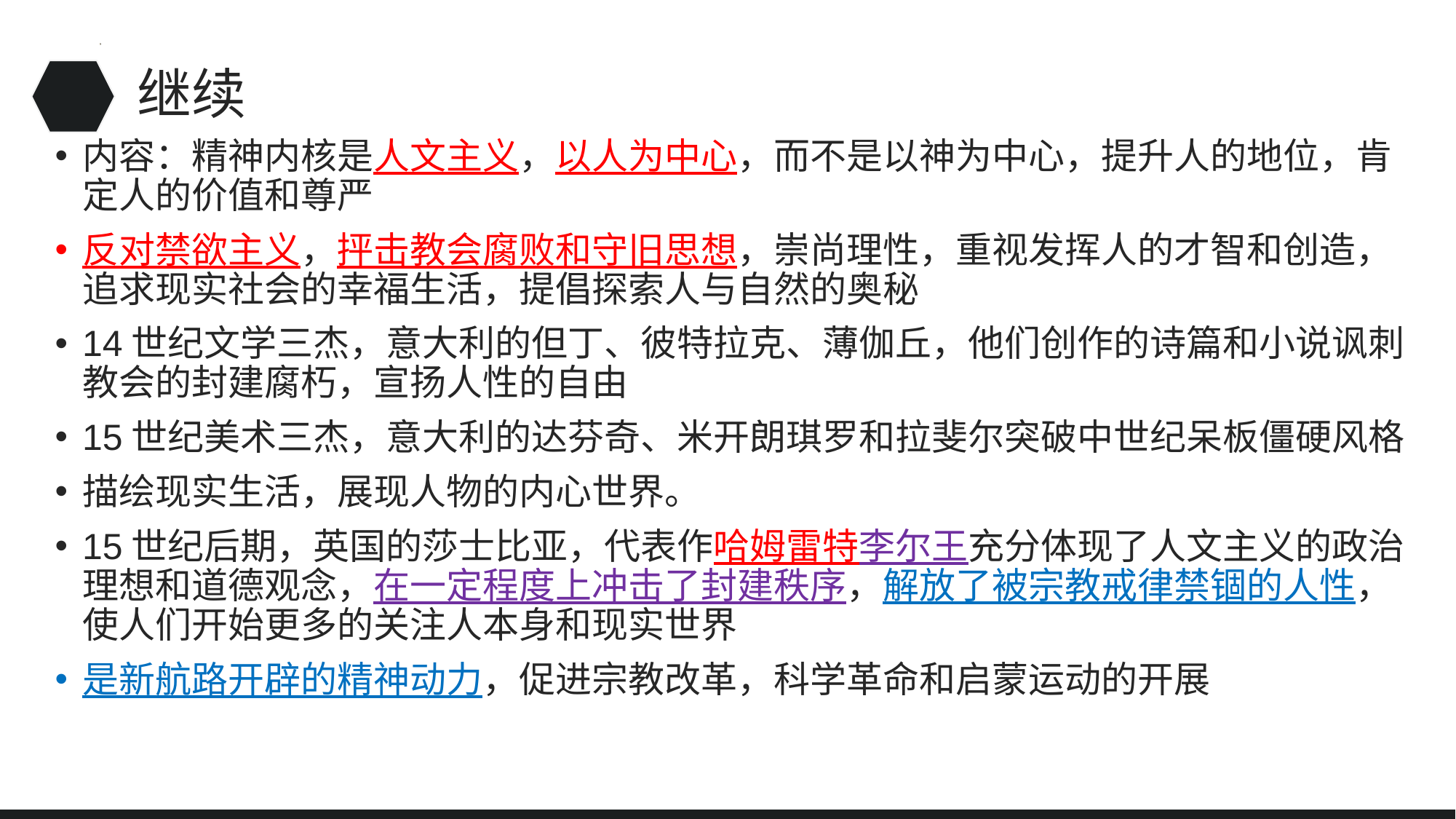

# 继续
内容：精神内核是人文主义，以人为中心，而不是以神为中心，提升人的地位，肯定人的价值和尊严
反对禁欲主义，抨击教会腐败和守旧思想，崇尚理性，重视发挥人的才智和创造，追求现实社会的幸福生活，提倡探索人与自然的奥秘
14世纪文学三杰，意大利的但丁、彼特拉克、薄伽丘，他们创作的诗篇和小说讽刺教会的封建腐朽，宣扬人性的自由
15世纪美术三杰，意大利的达芬奇、米开朗琪罗和拉斐尔突破中世纪呆板僵硬风格
描绘现实生活，展现人物的内心世界。
15世纪后期，英国的莎士比亚，代表作哈姆雷特李尔王充分体现了人文主义的政治理想和道德观念，在一定程度上冲击了封建秩序，解放了被宗教戒律禁锢的人性，使人们开始更多的关注人本身和现实世界
是新航路开辟的精神动力，促进宗教改革，科学革命和启蒙运动的开展